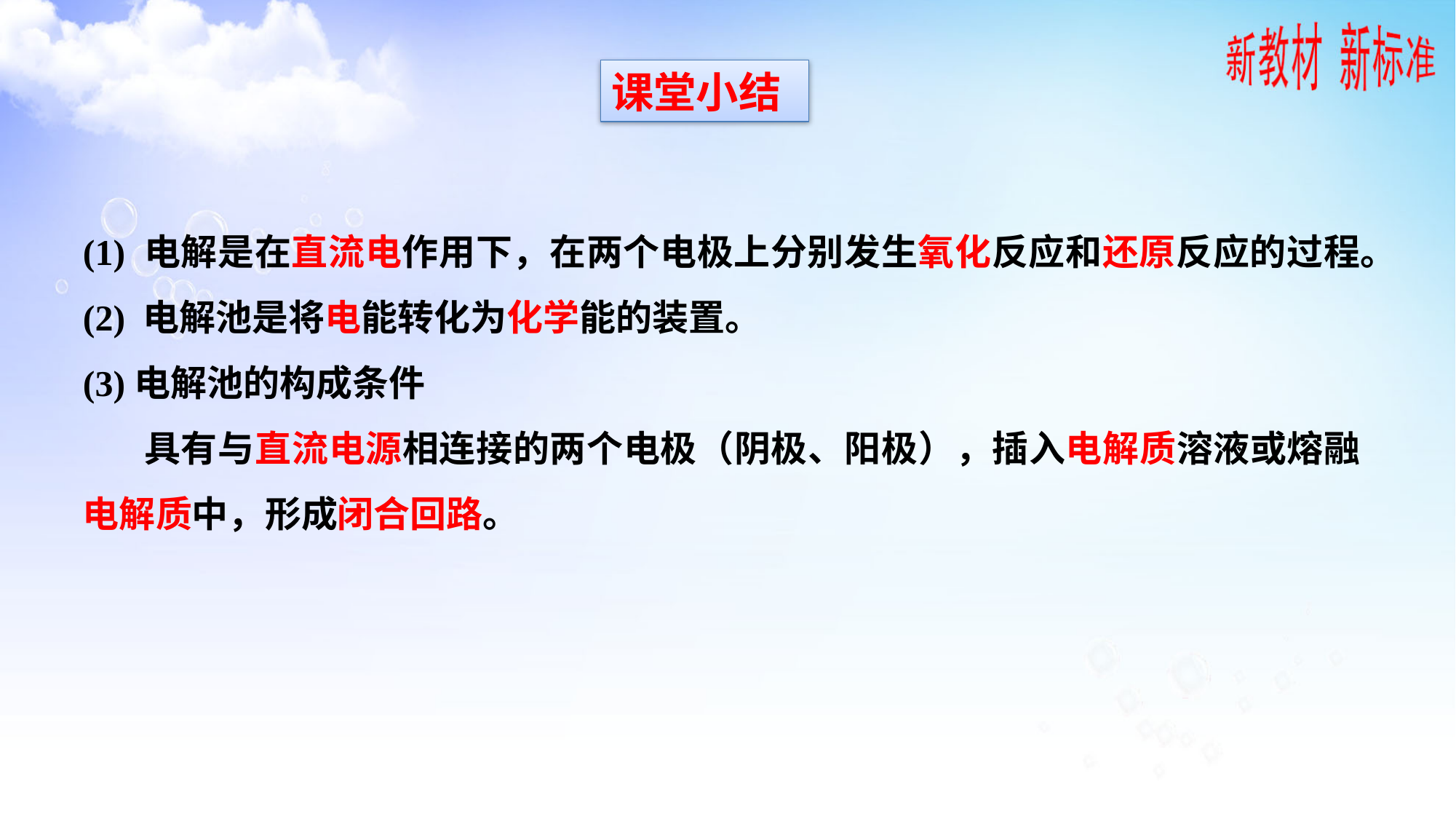

课堂小结
(1) 电解是在直流电作用下，在两个电极上分别发生氧化反应和还原反应的过程。
(2) 电解池是将电能转化为化学能的装置。
(3)电解池的构成条件
      具有与直流电源相连接的两个电极（阴极、阳极），插入电解质溶液或熔融电解质中，形成闭合回路。